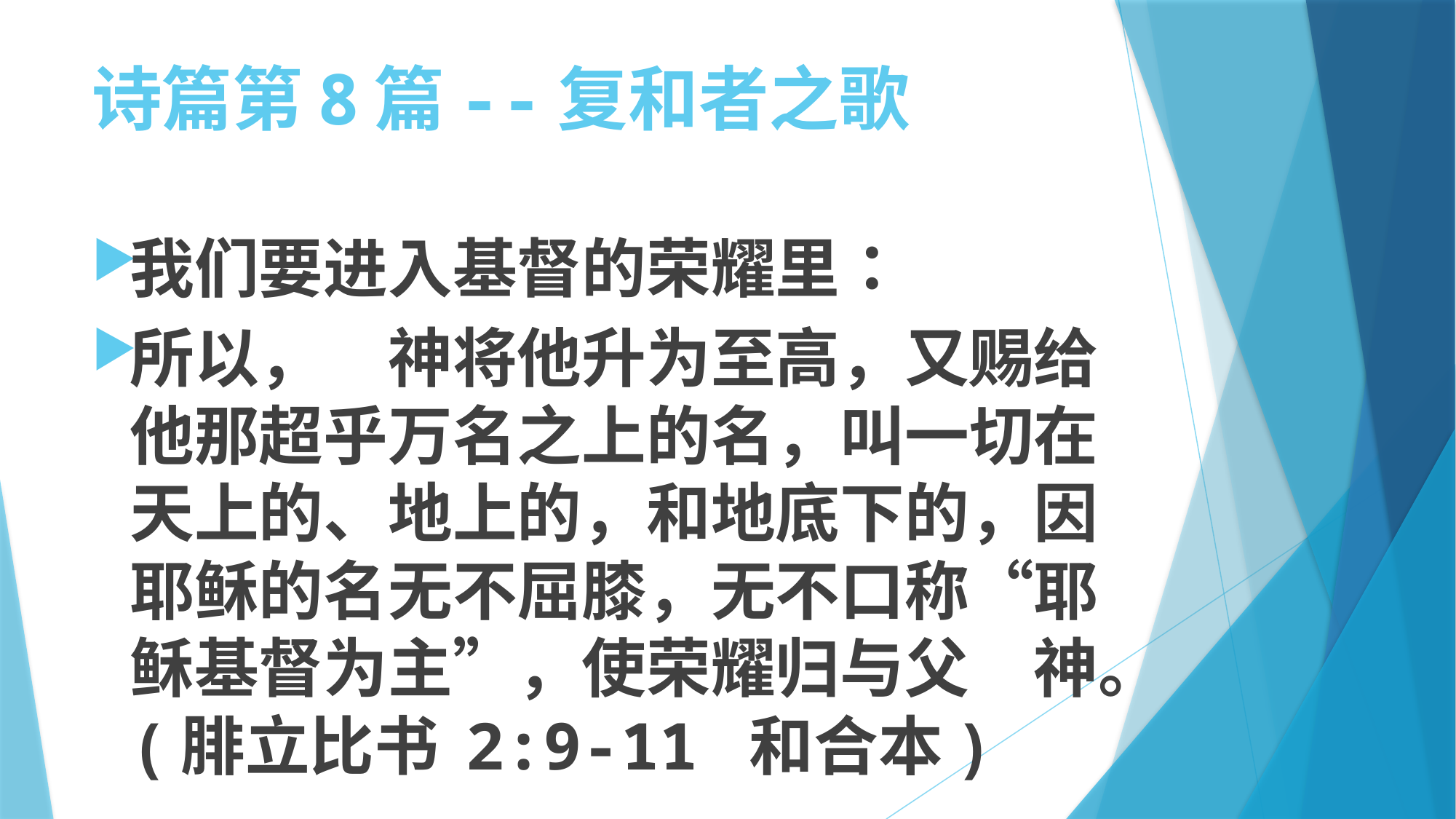

# 诗篇第8篇--复和者之歌
我们要进入基督的荣耀里：
所以，　神将他升为至高，又赐给他那超乎万名之上的名，叫一切在天上的、地上的，和地底下的，因耶稣的名无不屈膝，无不口称“耶稣基督为主”，使荣耀归与父　神。(腓立比书 2:9-11 和合本)